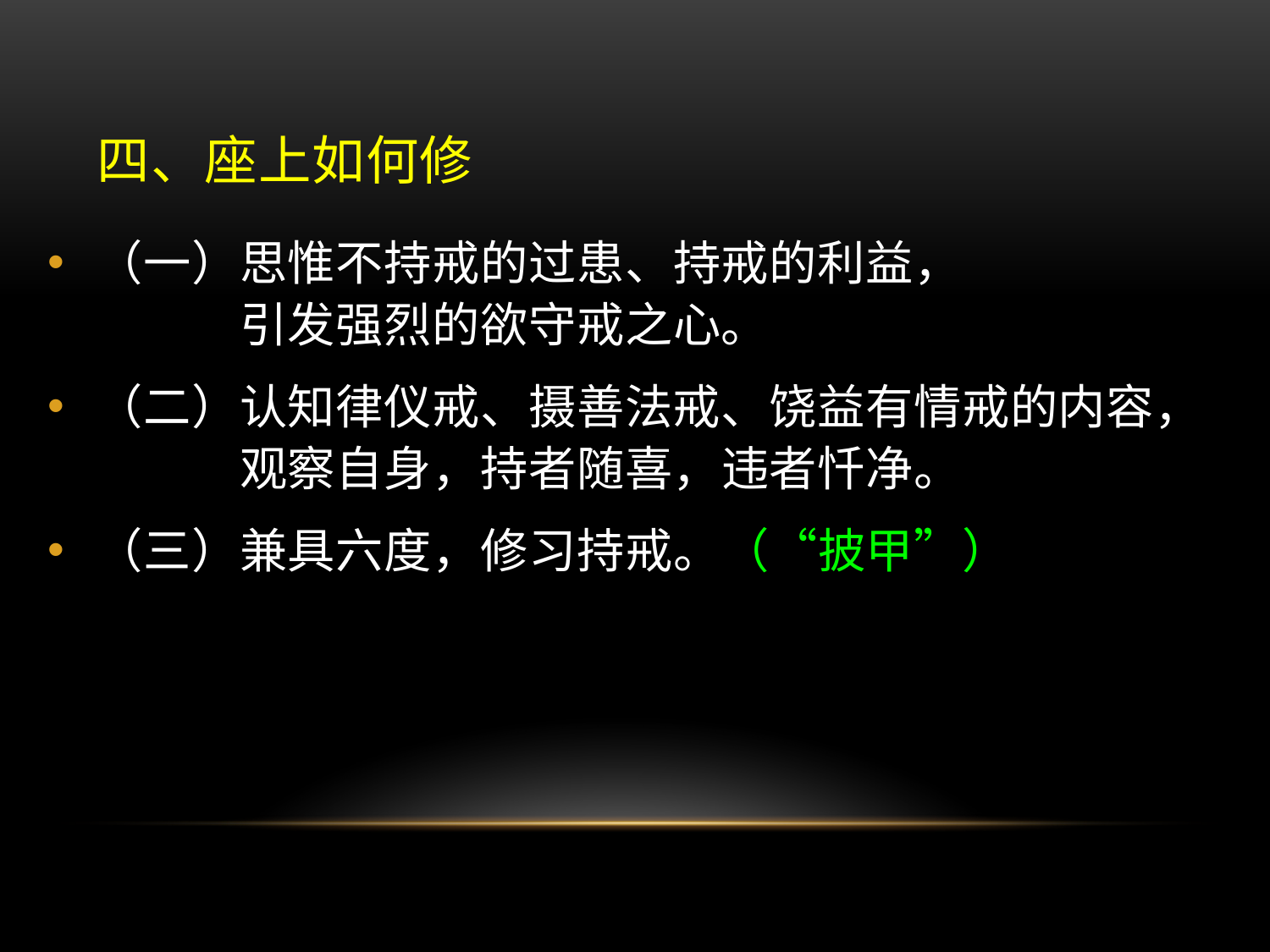

# 四、座上如何修
（一）思惟不持戒的过患、持戒的利益，
　　　引发强烈的欲守戒之心。
（二）认知律仪戒、摄善法戒、饶益有情戒的内容，
　　　观察自身，持者随喜，违者忏净。
（三）兼具六度，修习持戒。（“披甲”）